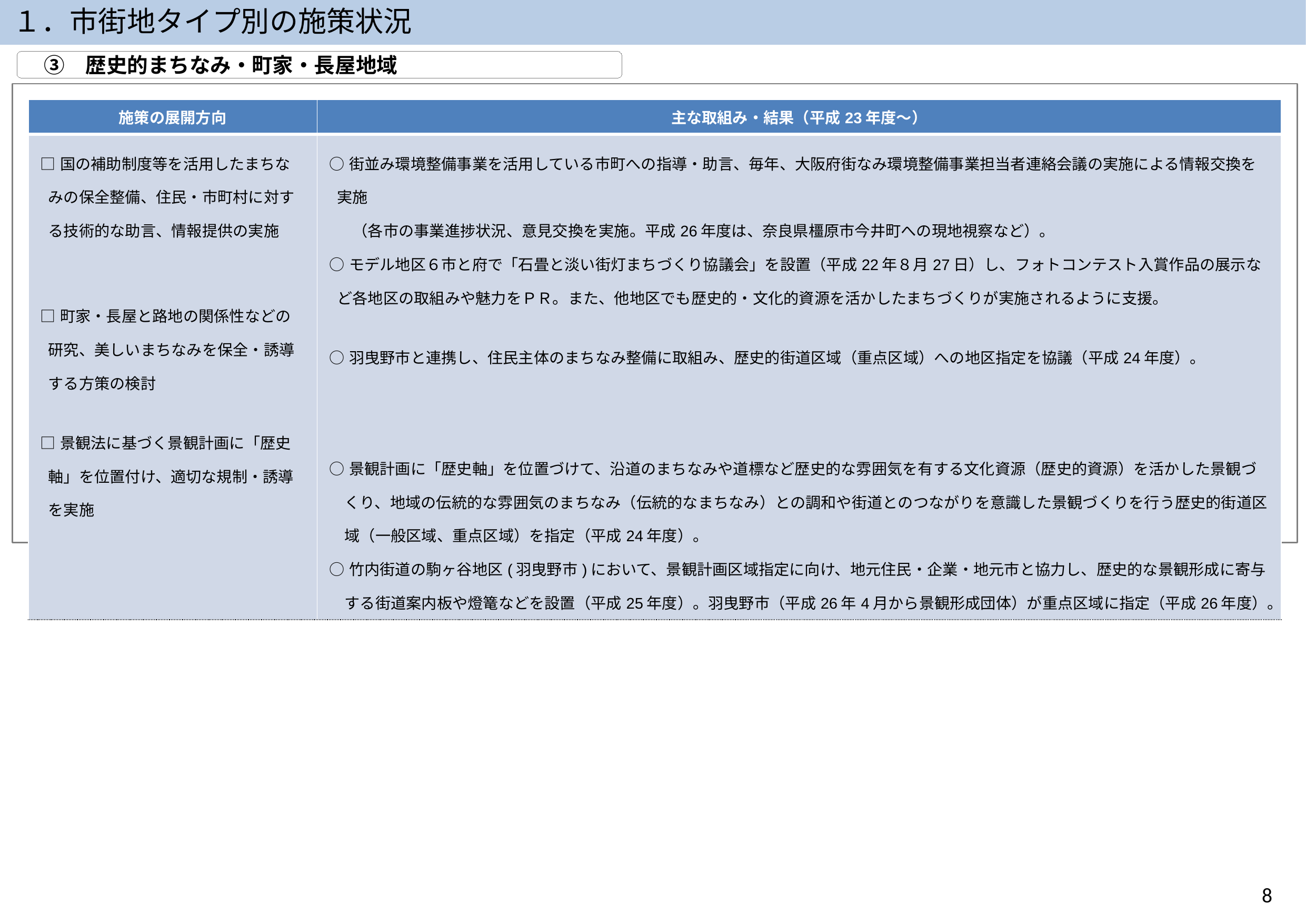

１．市街地タイプ別の施策状況
　③　歴史的まちなみ・町家・長屋地域

| 施策の展開方向 | 主な取組み・結果（平成23年度～） |
| --- | --- |
| □国の補助制度等を活用したまちなみの保全整備、住民・市町村に対する技術的な助言、情報提供の実施 □町家・長屋と路地の関係性などの研究、美しいまちなみを保全・誘導する方策の検討 □景観法に基づく景観計画に「歴史軸」を位置付け、適切な規制・誘導を実施 | ○街並み環境整備事業を活用している市町への指導・助言、毎年、大阪府街なみ環境整備事業担当者連絡会議の実施による情報交換を実施 　（各市の事業進捗状況、意見交換を実施。平成26年度は、奈良県橿原市今井町への現地視察など）。 ○モデル地区６市と府で「石畳と淡い街灯まちづくり協議会」を設置（平成22年８月27日）し、フォトコンテスト入賞作品の展示など各地区の取組みや魅力をＰＲ。また、他地区でも歴史的・文化的資源を活かしたまちづくりが実施されるように支援。 ○羽曳野市と連携し、住民主体のまちなみ整備に取組み、歴史的街道区域（重点区域）への地区指定を協議（平成24年度）。 ○景観計画に「歴史軸」を位置づけて、沿道のまちなみや道標など歴史的な雰囲気を有する文化資源（歴史的資源）を活かした景観づくり、地域の伝統的な雰囲気のまちなみ（伝統的なまちなみ）との調和や街道とのつながりを意識した景観づくりを行う歴史的街道区域（一般区域、重点区域）を指定（平成24年度）。 ○竹内街道の駒ヶ谷地区(羽曳野市)において、景観計画区域指定に向け、地元住民・企業・地元市と協力し、歴史的な景観形成に寄与する街道案内板や燈篭などを設置（平成25年度）。羽曳野市（平成26年4月から景観形成団体）が重点区域に指定（平成26年度）。 |
8